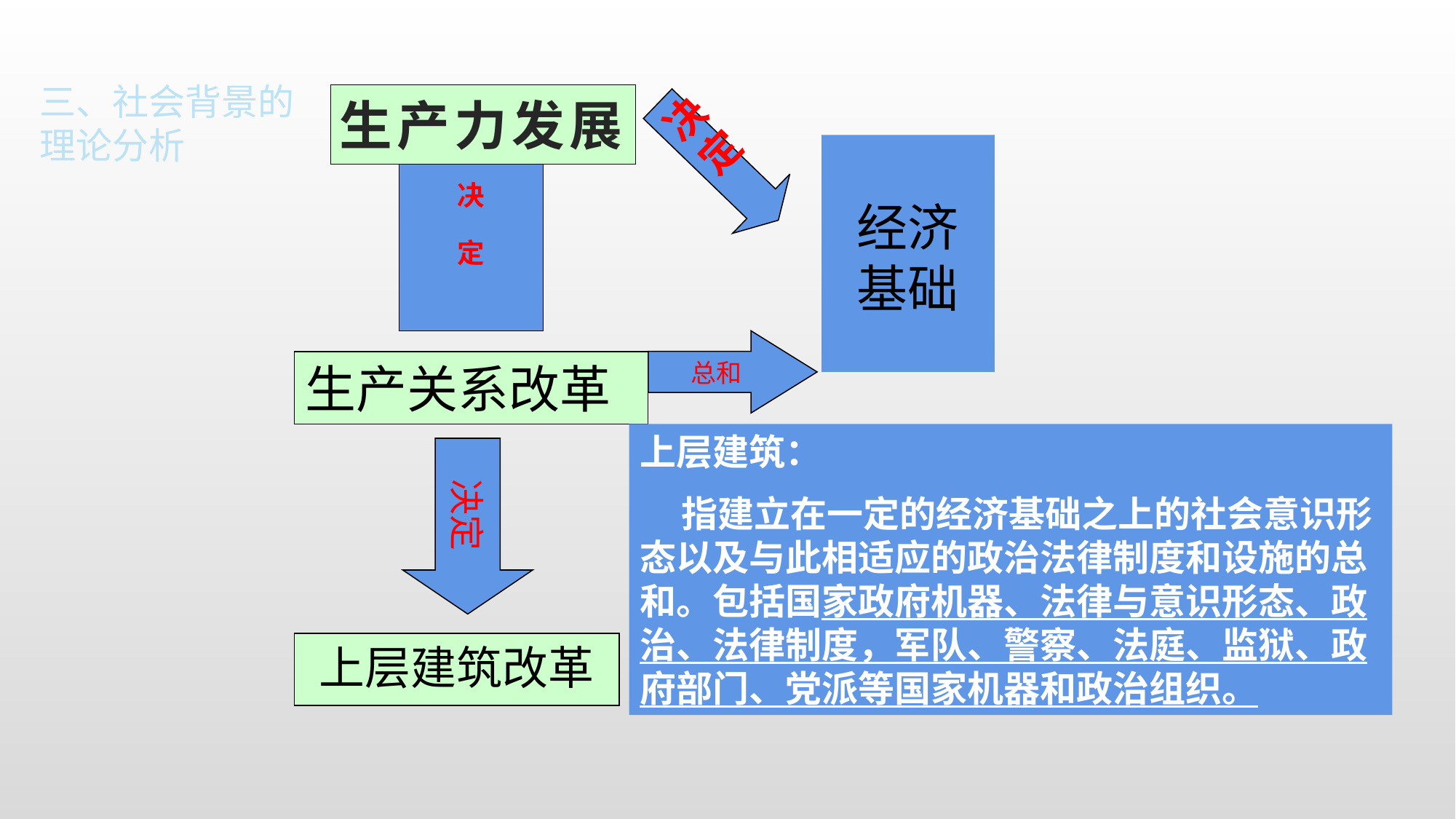

三、社会背景的理论分析
决
定
# 生产力发展

经济
基础

决
定

总和
生产关系改革
上层建筑：
    指建立在一定的经济基础之上的社会意识形态以及与此相适应的政治法律制度和设施的总和。包括国家政府机器、法律与意识形态、政治、法律制度，军队、警察、法庭、监狱、政府部门、党派等国家机器和政治组织。
决定
上层建筑改革